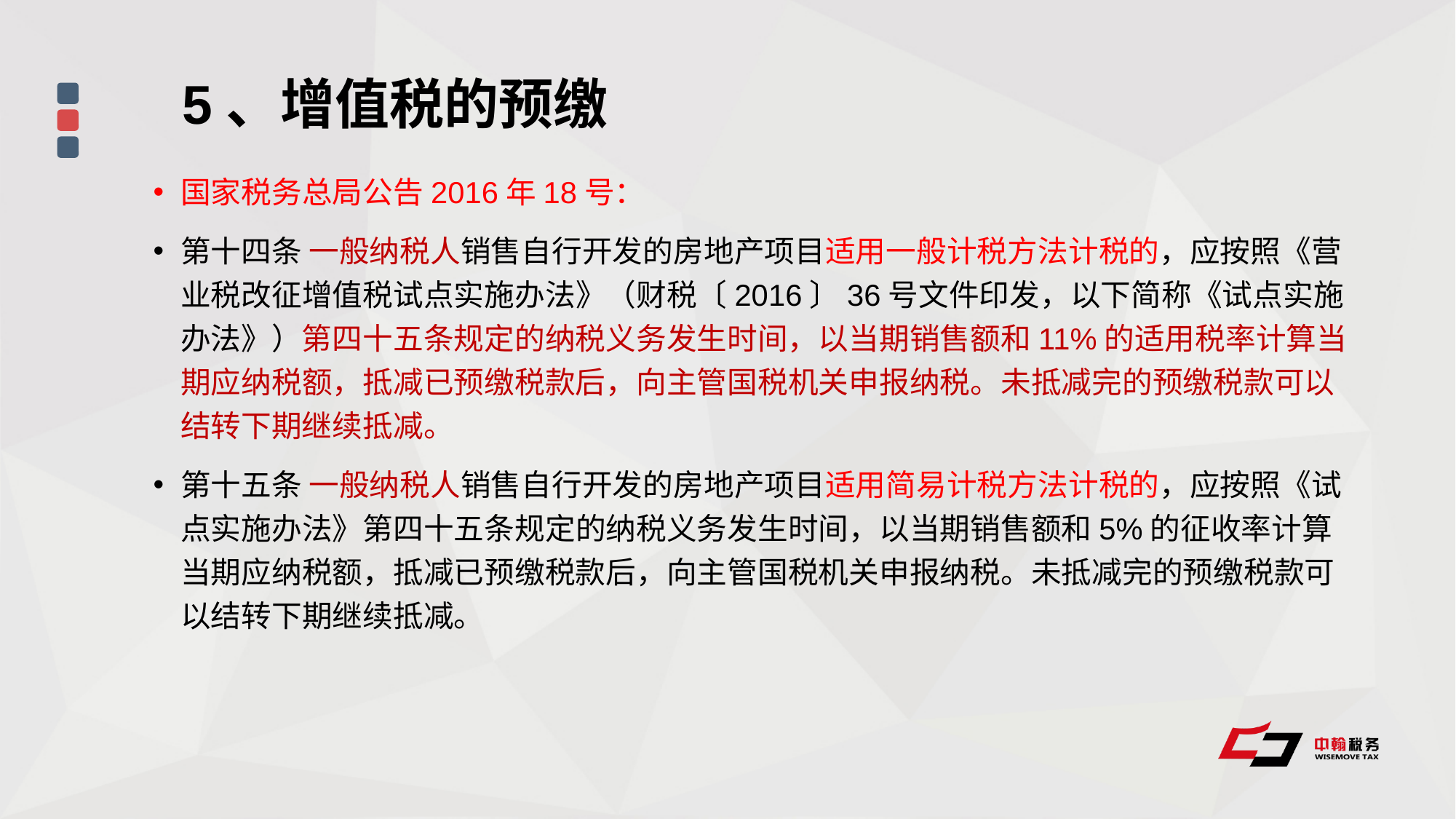

5、增值税的预缴
国家税务总局公告2016年18号：
第十四条 一般纳税人销售自行开发的房地产项目适用一般计税方法计税的，应按照《营业税改征增值税试点实施办法》（财税〔2016〕36号文件印发，以下简称《试点实施办法》）第四十五条规定的纳税义务发生时间，以当期销售额和11%的适用税率计算当期应纳税额，抵减已预缴税款后，向主管国税机关申报纳税。未抵减完的预缴税款可以结转下期继续抵减。
第十五条 一般纳税人销售自行开发的房地产项目适用简易计税方法计税的，应按照《试点实施办法》第四十五条规定的纳税义务发生时间，以当期销售额和5%的征收率计算当期应纳税额，抵减已预缴税款后，向主管国税机关申报纳税。未抵减完的预缴税款可以结转下期继续抵减。